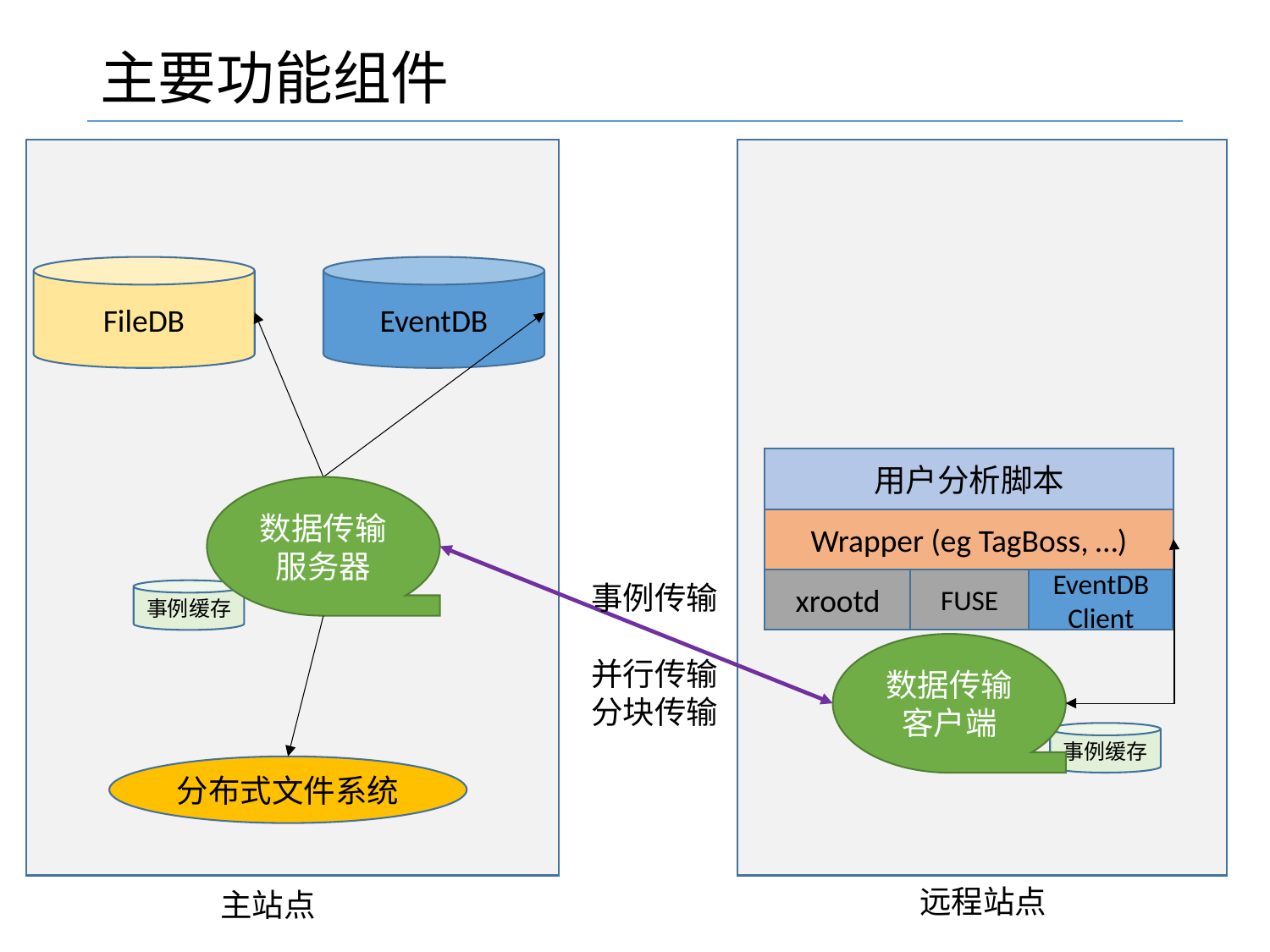

# 主要功能组件

FileDB
EventDB
用户分析脚本
数据传输服务器
Wrapper (eg TagBoss, …)
FUSE
xrootd
EventDB Client
事例传输

并行传输
分块传输
事例缓存
数据传输客户端
事例缓存
分布式文件系统
远程站点
主站点